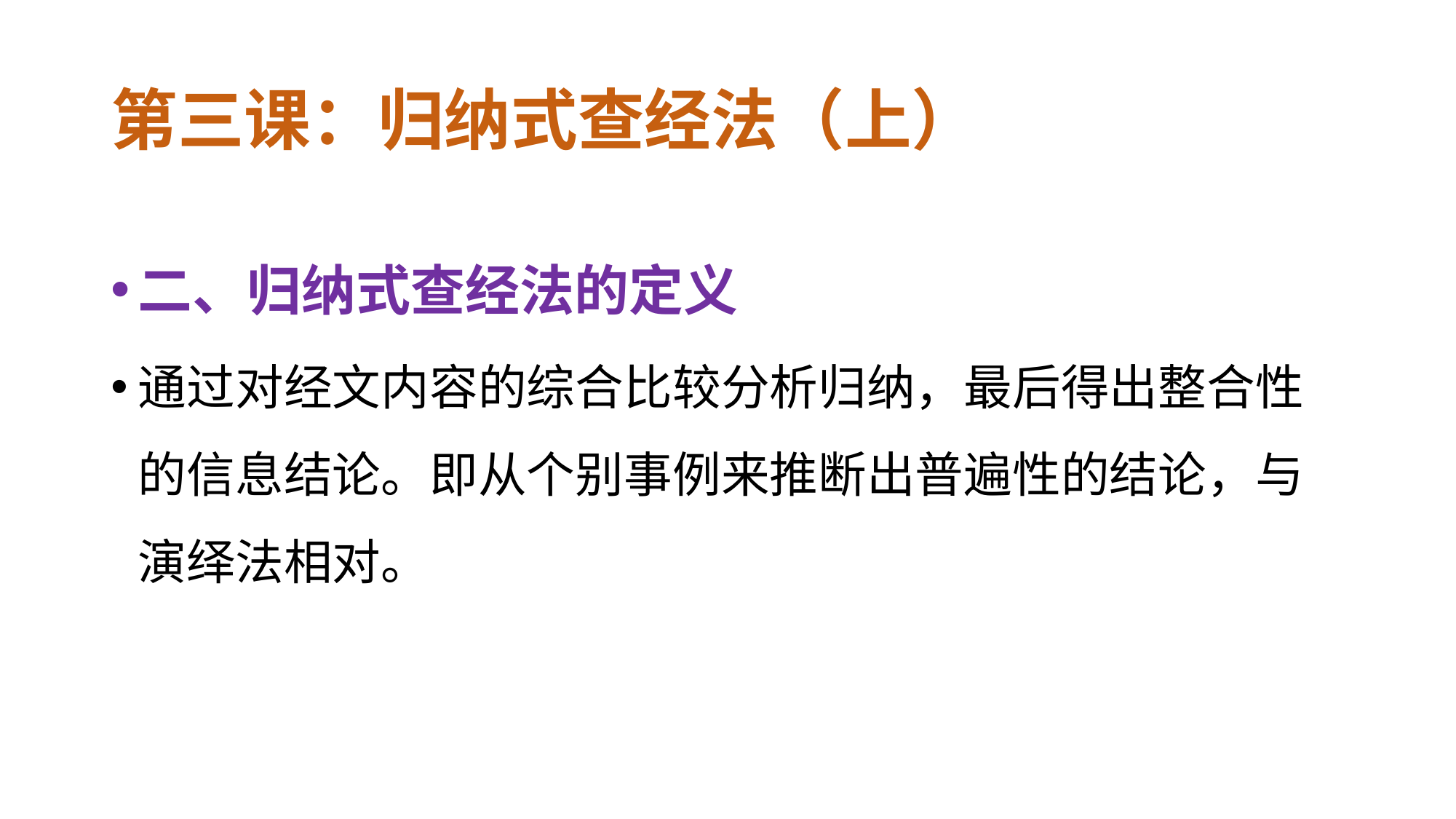

# 第三课：归纳式查经法（上）
二、归纳式查经法的定义
通过对经文内容的综合比较分析归纳，最后得出整合性的信息结论。即从个别事例来推断出普遍性的结论，与演绎法相对。